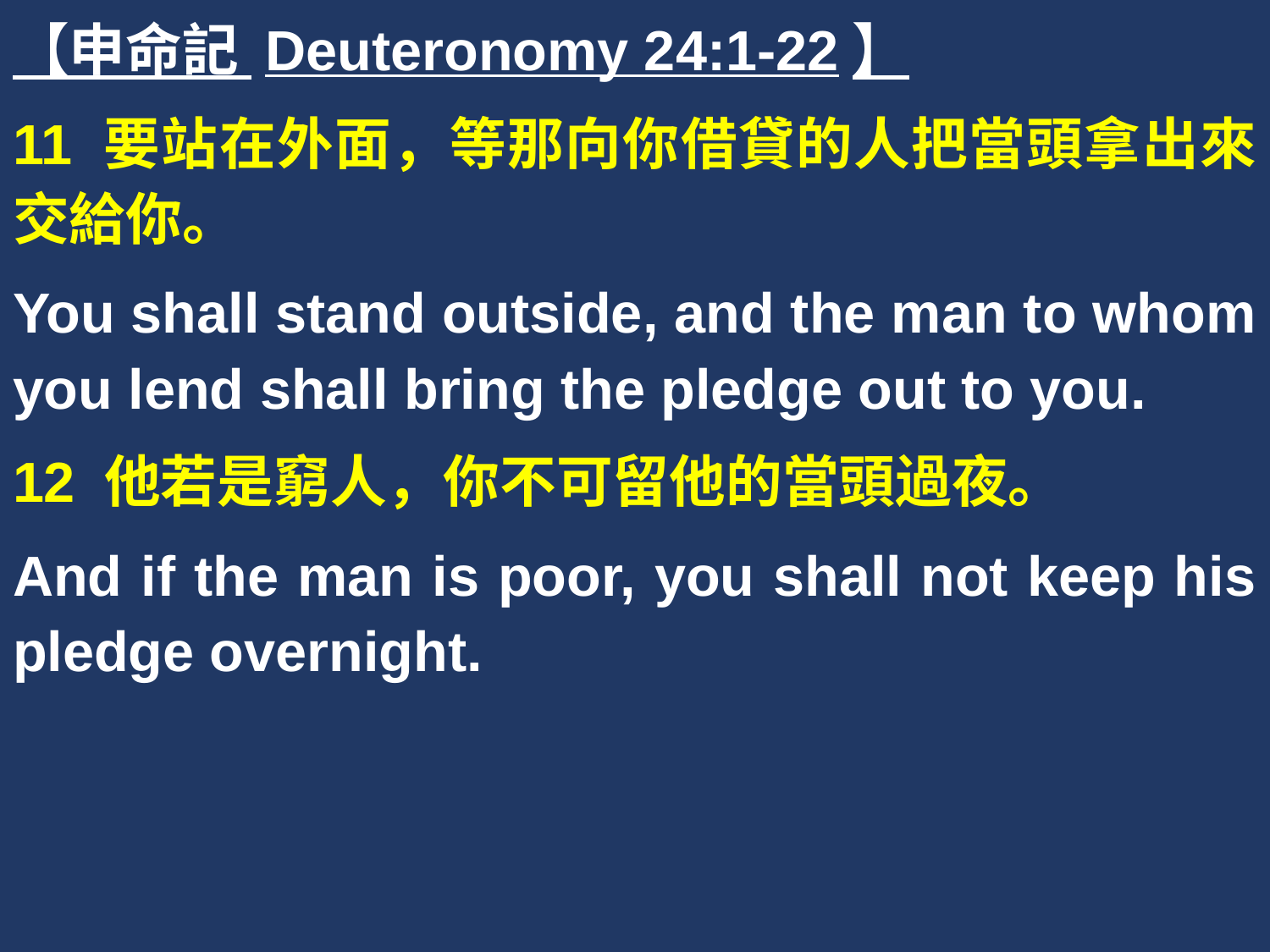

【申命記 Deuteronomy 24:1-22】
11 要站在外面，等那向你借貸的人把當頭拿出來交給你。
You shall stand outside, and the man to whom you lend shall bring the pledge out to you.
12 他若是窮人，你不可留他的當頭過夜。
And if the man is poor, you shall not keep his pledge overnight.